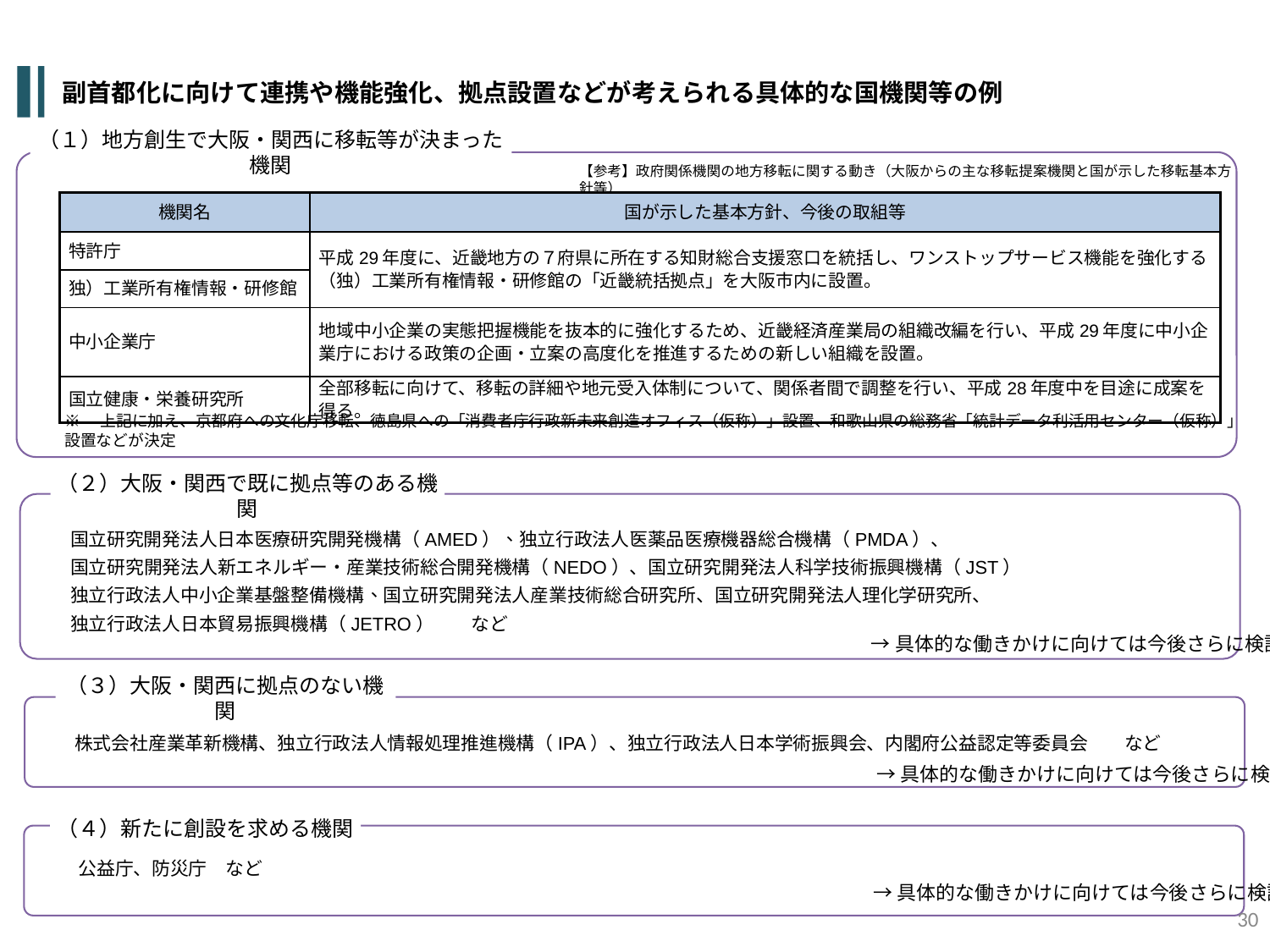

副首都化に向けて連携や機能強化、拠点設置などが考えられる具体的な国機関等の例
（１）地方創生で大阪・関西に移転等が決まった機関
【参考】政府関係機関の地方移転に関する動き（大阪からの主な移転提案機関と国が示した移転基本方針等）

| 機関名 | 国が示した基本方針、今後の取組等 |
| --- | --- |
| 特許庁 | 平成29年度に、近畿地方の７府県に所在する知財総合支援窓口を統括し、ワンストップサービス機能を強化する（独）工業所有権情報・研修館の「近畿統括拠点」を大阪市内に設置。 |
| 独）工業所有権情報・研修館 |  |
| 中小企業庁 | 地域中小企業の実態把握機能を抜本的に強化するため、近畿経済産業局の組織改編を行い、平成29年度に中小企業庁における政策の企画・立案の高度化を推進するための新しい組織を設置。 |
| 国立健康・栄養研究所 | 全部移転に向けて、移転の詳細や地元受入体制について、関係者間で調整を行い、平成28年度中を目途に成案を得る。 |
※　上記に加え、京都府への文化庁移転、徳島県への「消費者庁行政新未来創造オフィス（仮称）」設置、和歌山県の総務省「統計データ利活用センター（仮称）」設置などが決定
（２）大阪・関西で既に拠点等のある機関

国立研究開発法人日本医療研究開発機構（AMED）、独立行政法人医薬品医療機器総合機構（PMDA）、
国立研究開発法人新エネルギー・産業技術総合開発機構（NEDO）、国立研究開発法人科学技術振興機構（JST）
独立行政法人中小企業基盤整備機構、国立研究開発法人産業技術総合研究所、国立研究開発法人理化学研究所、
独立行政法人日本貿易振興機構（JETRO）　　など
→具体的な働きかけに向けては今後さらに検討
（３）大阪・関西に拠点のない機関

株式会社産業革新機構、独立行政法人情報処理推進機構（IPA）、独立行政法人日本学術振興会、内閣府公益認定等委員会　　など
→具体的な働きかけに向けては今後さらに検討
（４）新たに創設を求める機関

公益庁、防災庁　など
→具体的な働きかけに向けては今後さらに検討
30